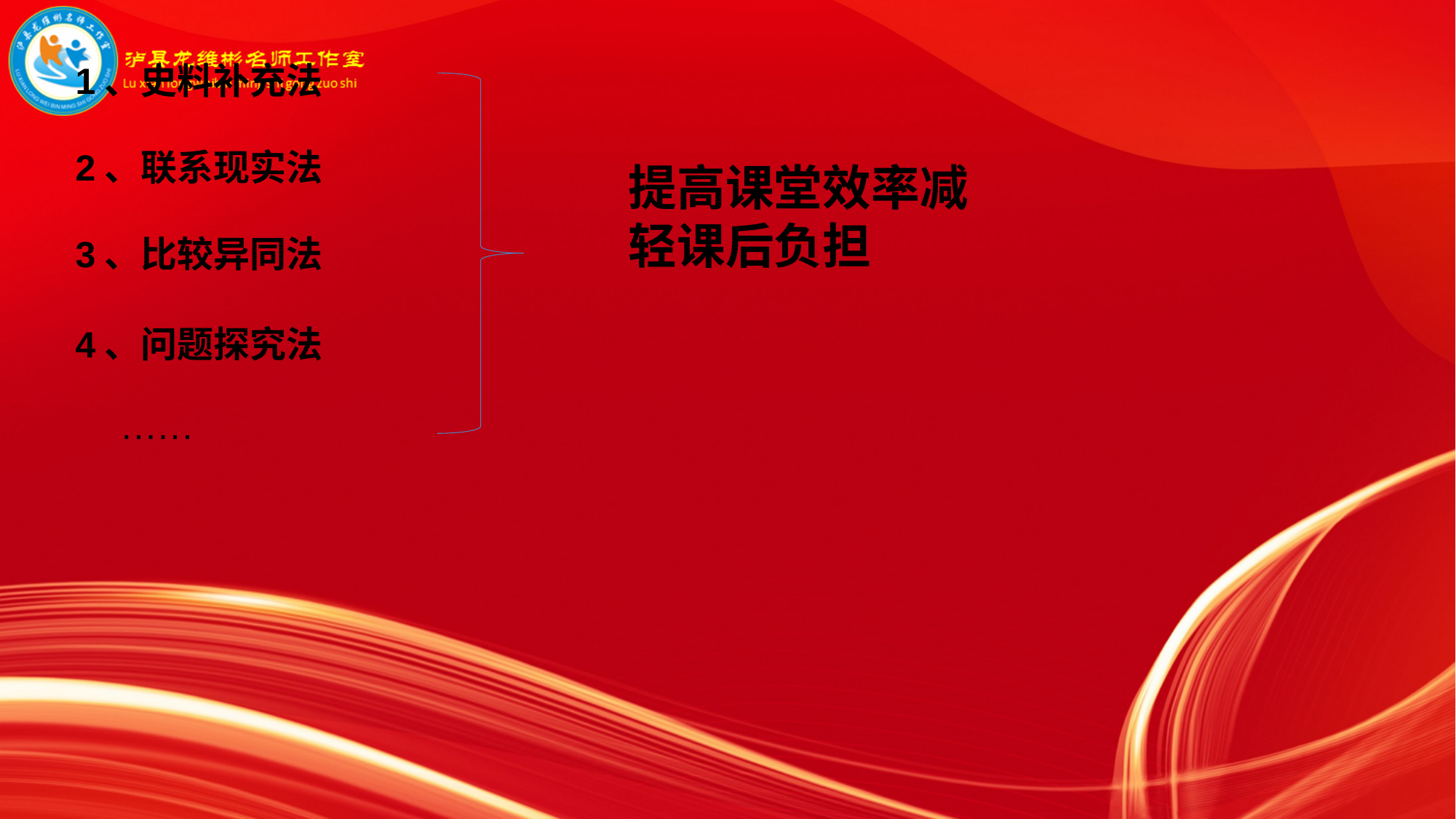

1、史料补充法

2、联系现实法
提高课堂效率减轻课后负担
3、比较异同法
4、问题探究法
······